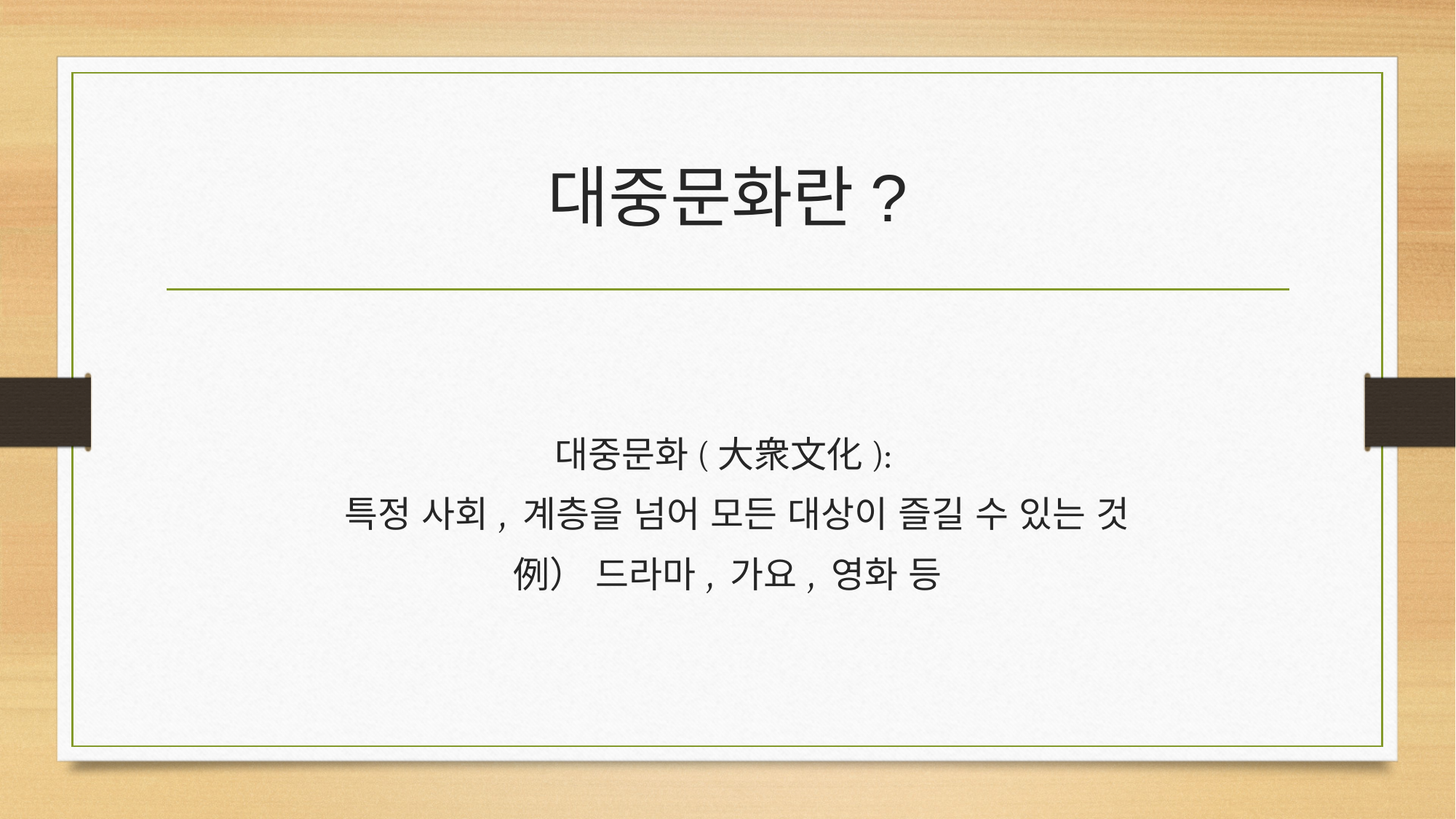

# 대중문화란?

대중문화(大衆文化):
 특정 사회, 계층을 넘어 모든 대상이 즐길 수 있는 것
例） 드라마, 가요, 영화 등